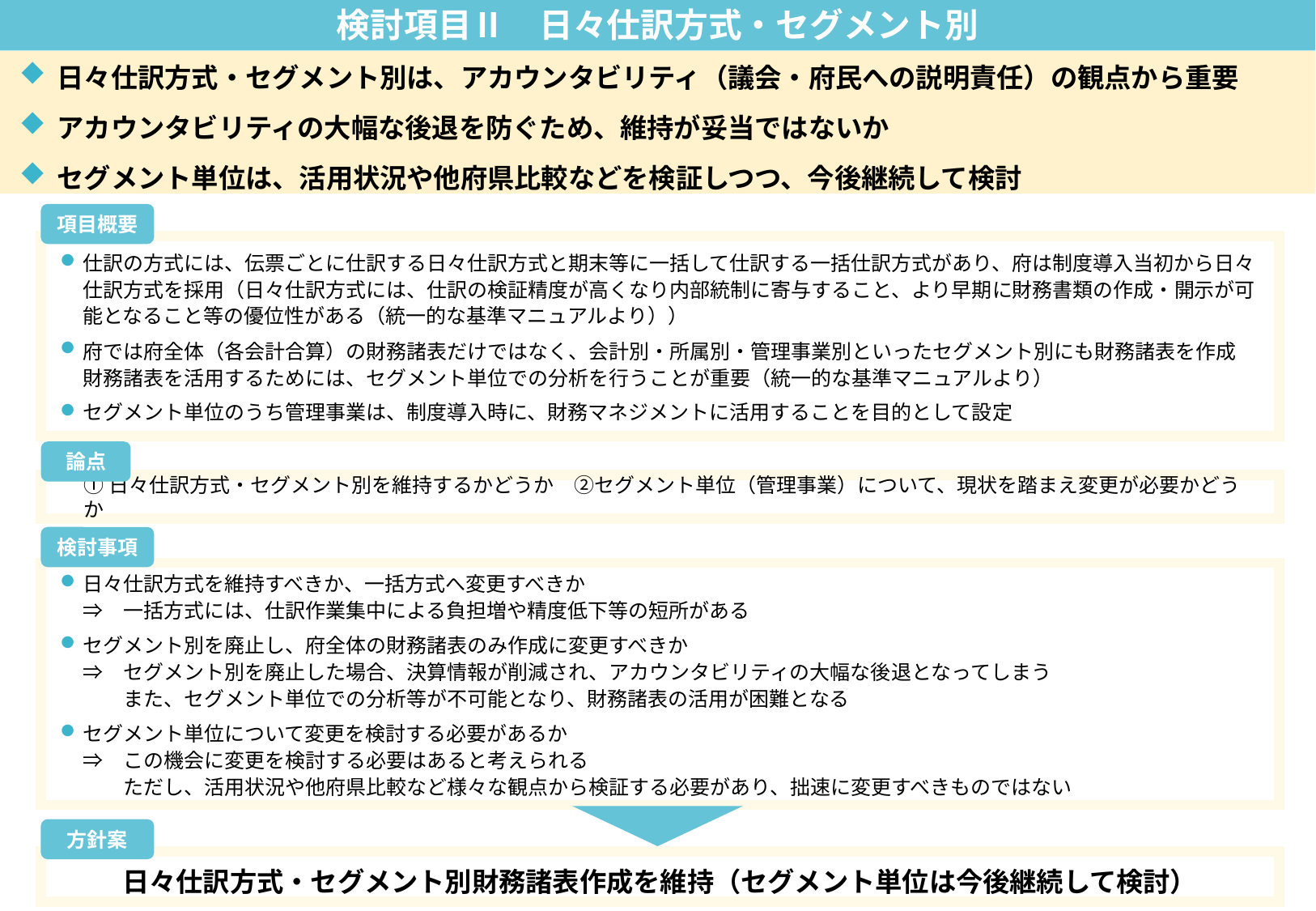

検討項目Ⅱ　日々仕訳方式・セグメント別
日々仕訳方式・セグメント別は、アカウンタビリティ（議会・府民への説明責任）の観点から重要
アカウンタビリティの大幅な後退を防ぐため、維持が妥当ではないか
セグメント単位は、活用状況や他府県比較などを検証しつつ、今後継続して検討
項目概要
仕訳の方式には、伝票ごとに仕訳する日々仕訳方式と期末等に一括して仕訳する一括仕訳方式があり、府は制度導入当初から日々仕訳方式を採用（日々仕訳方式には、仕訳の検証精度が高くなり内部統制に寄与すること、より早期に財務書類の作成・開示が可能となること等の優位性がある（統一的な基準マニュアルより））
府では府全体（各会計合算）の財務諸表だけではなく、会計別・所属別・管理事業別といったセグメント別にも財務諸表を作成
財務諸表を活用するためには、セグメント単位での分析を行うことが重要（統一的な基準マニュアルより）
セグメント単位のうち管理事業は、制度導入時に、財務マネジメントに活用することを目的として設定
論点
①日々仕訳方式・セグメント別を維持するかどうか　②セグメント単位（管理事業）について、現状を踏まえ変更が必要かどうか
検討事項
日々仕訳方式を維持すべきか、一括方式へ変更すべきか
⇒　一括方式には、仕訳作業集中による負担増や精度低下等の短所がある
セグメント別を廃止し、府全体の財務諸表のみ作成に変更すべきか
⇒　セグメント別を廃止した場合、決算情報が削減され、アカウンタビリティの大幅な後退となってしまう
　　また、セグメント単位での分析等が不可能となり、財務諸表の活用が困難となる
セグメント単位について変更を検討する必要があるか
⇒　この機会に変更を検討する必要はあると考えられる
　　ただし、活用状況や他府県比較など様々な観点から検証する必要があり、拙速に変更すべきものではない

方針案
日々仕訳方式・セグメント別財務諸表作成を維持（セグメント単位は今後継続して検討）